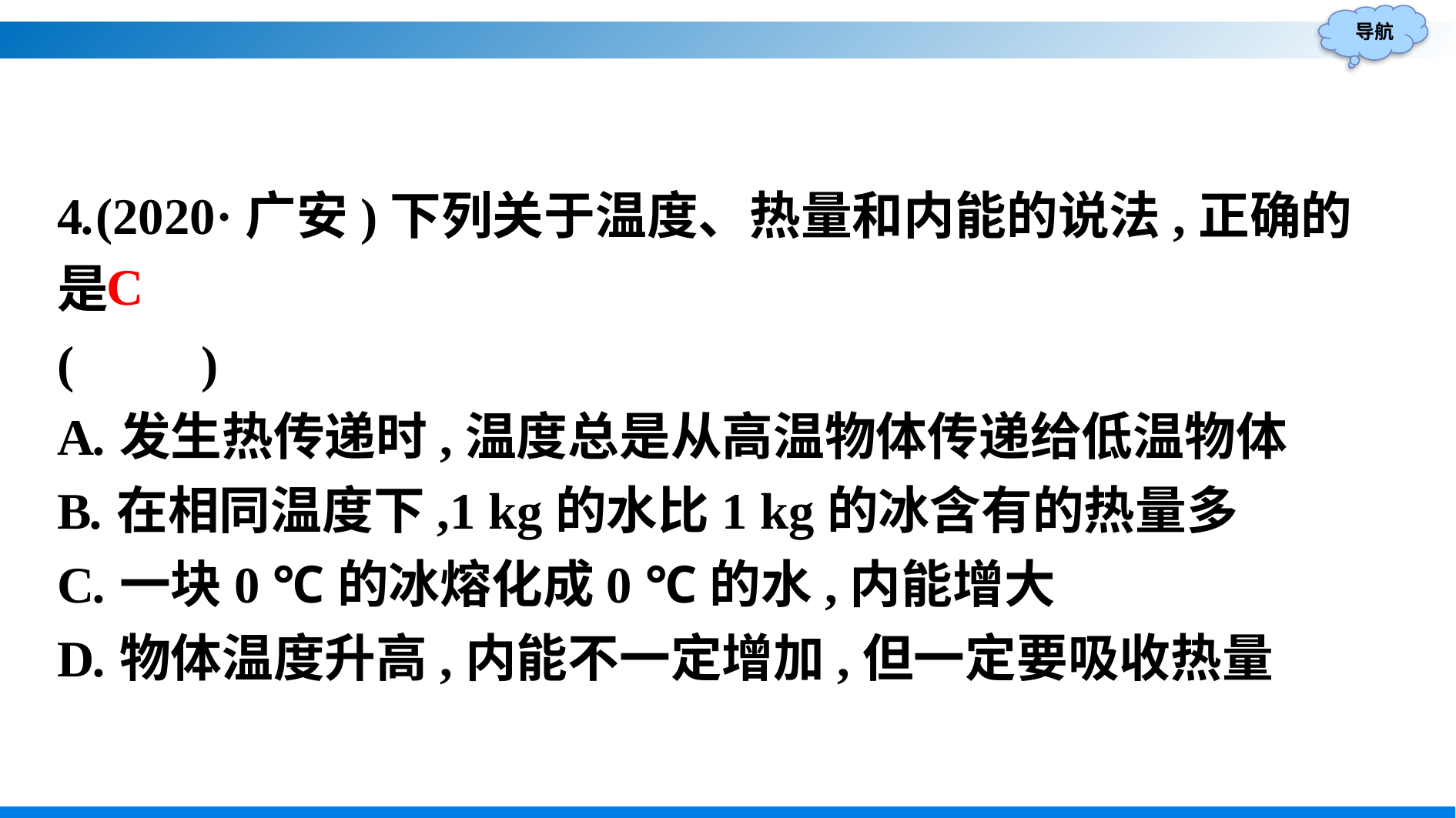

4.(2020·广安)下列关于温度、热量和内能的说法,正确的是
(　　)
A.发生热传递时,温度总是从高温物体传递给低温物体
B.在相同温度下,1 kg的水比1 kg的冰含有的热量多
C.一块0 ℃的冰熔化成0 ℃的水,内能增大
D.物体温度升高,内能不一定增加,但一定要吸收热量
C